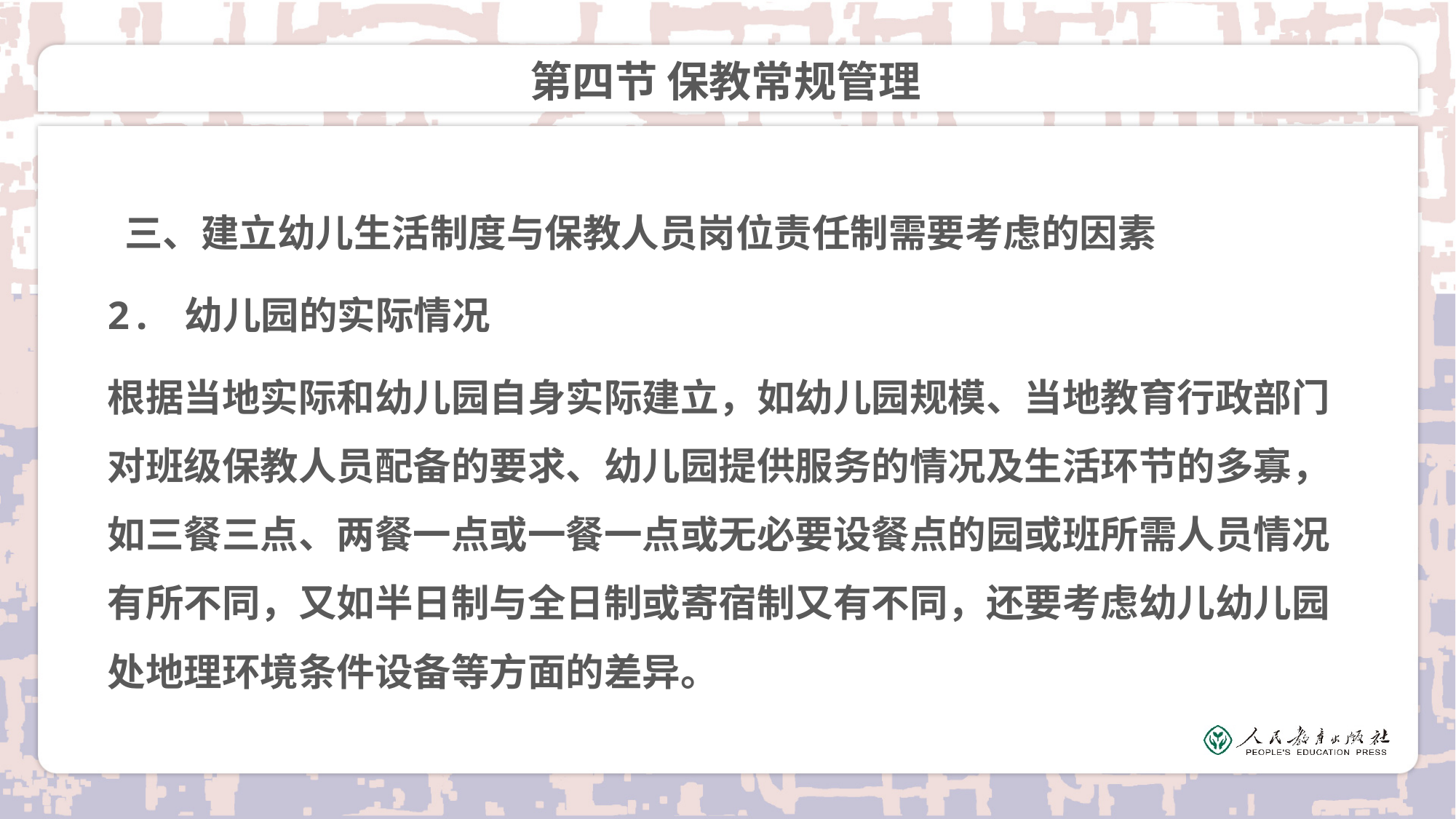

# 第四节 保教常规管理
 三、建立幼儿生活制度与保教人员岗位责任制需要考虑的因素
2. 幼儿园的实际情况
根据当地实际和幼儿园自身实际建立，如幼儿园规模、当地教育行政部门对班级保教人员配备的要求、幼儿园提供服务的情况及生活环节的多寡，如三餐三点、两餐一点或一餐一点或无必要设餐点的园或班所需人员情况有所不同，又如半日制与全日制或寄宿制又有不同，还要考虑幼儿幼儿园处地理环境条件设备等方面的差异。